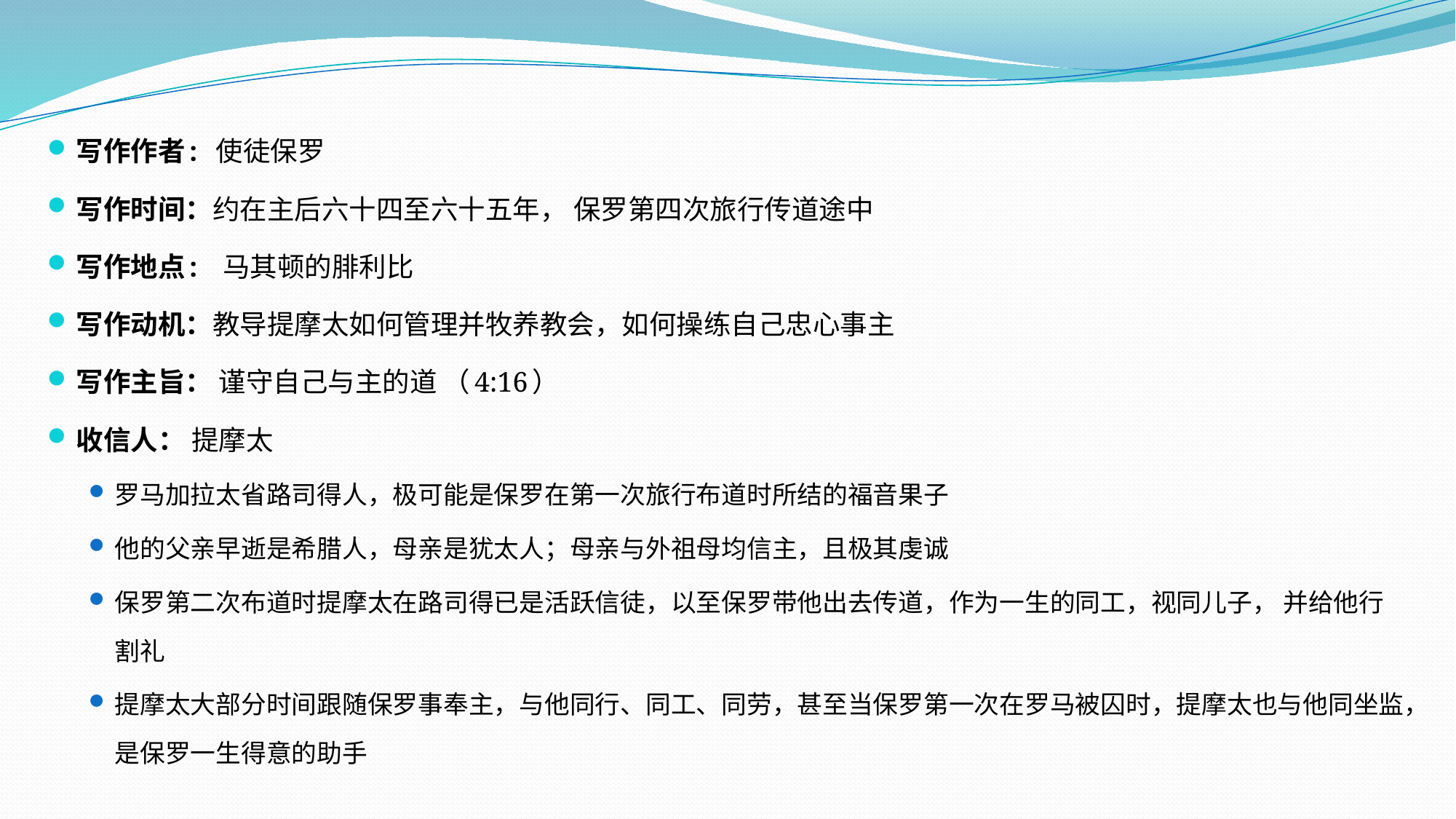

写作作者:  使徒保罗
写作时间：约在主后六十四至六十五年， 保罗第四次旅行传道途中
写作地点:   马其顿的腓利比
写作动机：教导提摩太如何管理并牧养教会，如何操练自己忠心事主
写作主旨： 谨守自己与主的道 （4:16）
收信人： 提摩太
罗马加拉太省路司得人，极可能是保罗在第一次旅行布道时所结的福音果子
他的父亲早逝是希腊人，母亲是犹太人；母亲与外祖母均信主，且极其虔诚
保罗第二次布道时提摩太在路司得已是活跃信徒，以至保罗带他出去传道，作为一生的同工，视同儿子， 并给他行割礼
提摩太大部分时间跟随保罗事奉主，与他同行、同工、同劳，甚至当保罗第一次在罗马被囚时，提摩太也与他同坐监，是保罗一生得意的助手